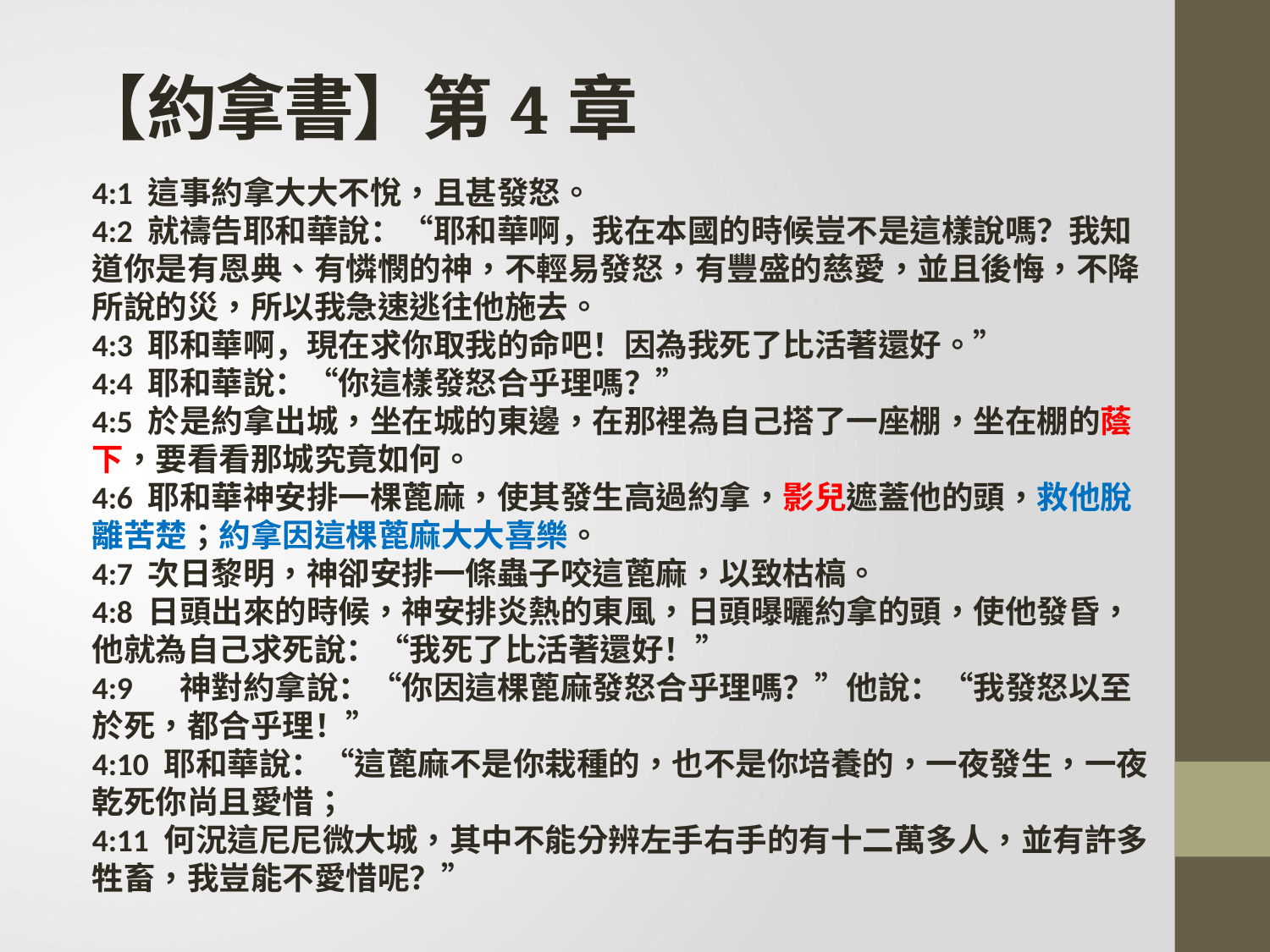

# 【約拿書】第4章
4:1 這事約拿大大不悅，且甚發怒。
4:2 就禱告耶和華說：“耶和華啊，我在本國的時候豈不是這樣說嗎？我知道你是有恩典、有憐憫的神，不輕易發怒，有豐盛的慈愛，並且後悔，不降所說的災，所以我急速逃往他施去。
4:3 耶和華啊，現在求你取我的命吧！因為我死了比活著還好。”
4:4 耶和華說：“你這樣發怒合乎理嗎？”
4:5 於是約拿出城，坐在城的東邊，在那裡為自己搭了一座棚，坐在棚的蔭下，要看看那城究竟如何。
4:6 耶和華神安排一棵蓖麻，使其發生高過約拿，影兒遮蓋他的頭，救他脫離苦楚；約拿因這棵蓖麻大大喜樂。
4:7 次日黎明，神卻安排一條蟲子咬這蓖麻，以致枯槁。
4:8 日頭出來的時候，神安排炎熱的東風，日頭曝曬約拿的頭，使他發昏，他就為自己求死說：“我死了比活著還好！”
4:9 　神對約拿說：“你因這棵蓖麻發怒合乎理嗎？”他說：“我發怒以至於死，都合乎理！”
4:10 耶和華說：“這蓖麻不是你栽種的，也不是你培養的，一夜發生，一夜乾死你尚且愛惜；
4:11 何況這尼尼微大城，其中不能分辨左手右手的有十二萬多人，並有許多牲畜，我豈能不愛惜呢？”